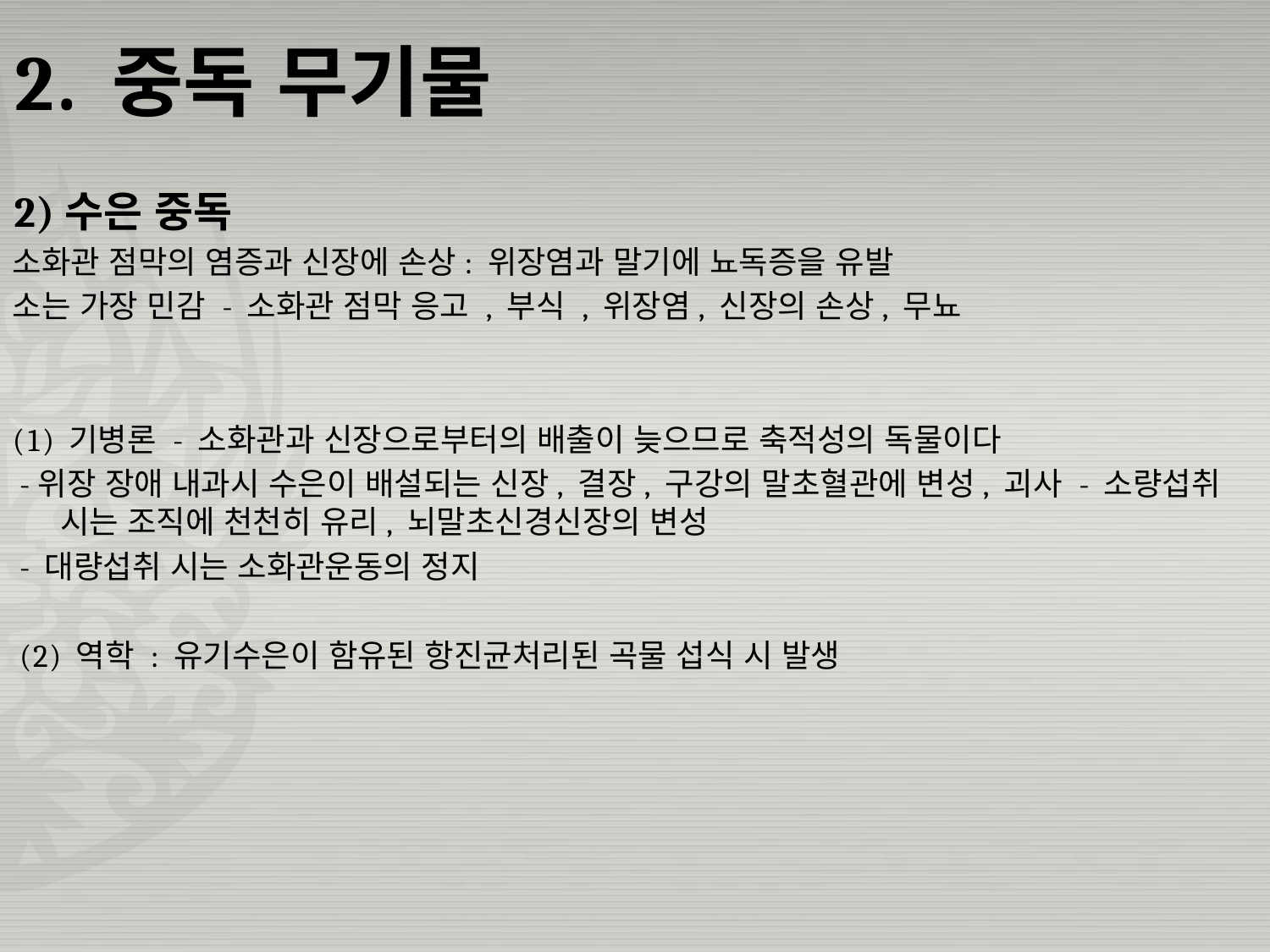

# 2. 중독 무기물
2)수은 중독
소화관 점막의 염증과 신장에 손상: 위장염과 말기에 뇨독증을 유발
소는 가장 민감 - 소화관 점막 응고 , 부식 , 위장염, 신장의 손상, 무뇨

(1) 기병론 - 소화관과 신장으로부터의 배출이 늦으므로 축적성의 독물이다
 -위장 장애 내과시 수은이 배설되는 신장, 결장, 구강의 말초혈관에 변성, 괴사 - 소량섭취 시는 조직에 천천히 유리, 뇌말초신경신장의 변성
 - 대량섭취 시는 소화관운동의 정지

 (2) 역학 : 유기수은이 함유된 항진균처리된 곡물 섭식 시 발생